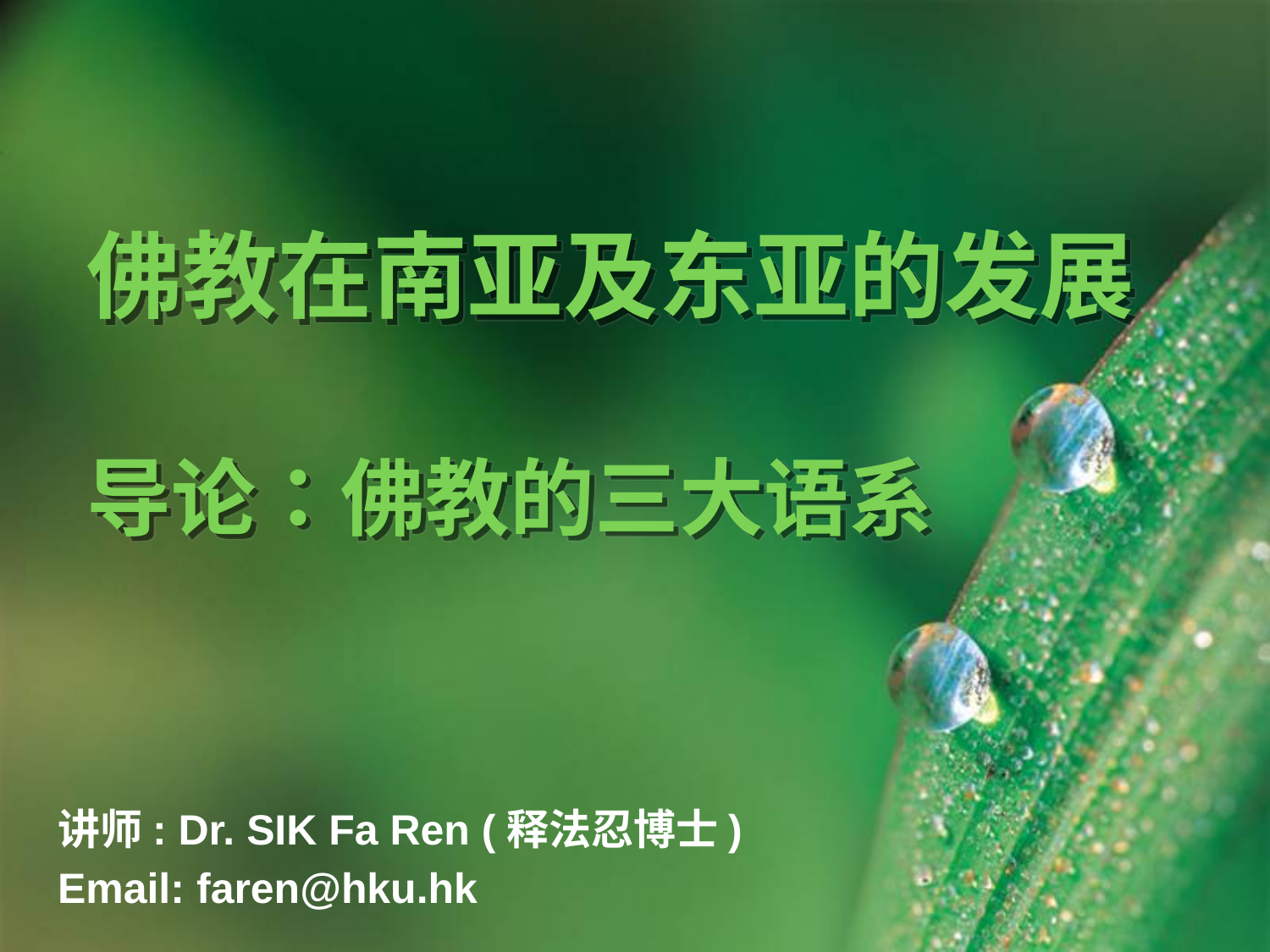

# 佛教在南亚及东亚的发展 导论：佛教的三大语系
讲师: Dr. SIK Fa Ren (释法忍博士)
Email: faren@hku.hk